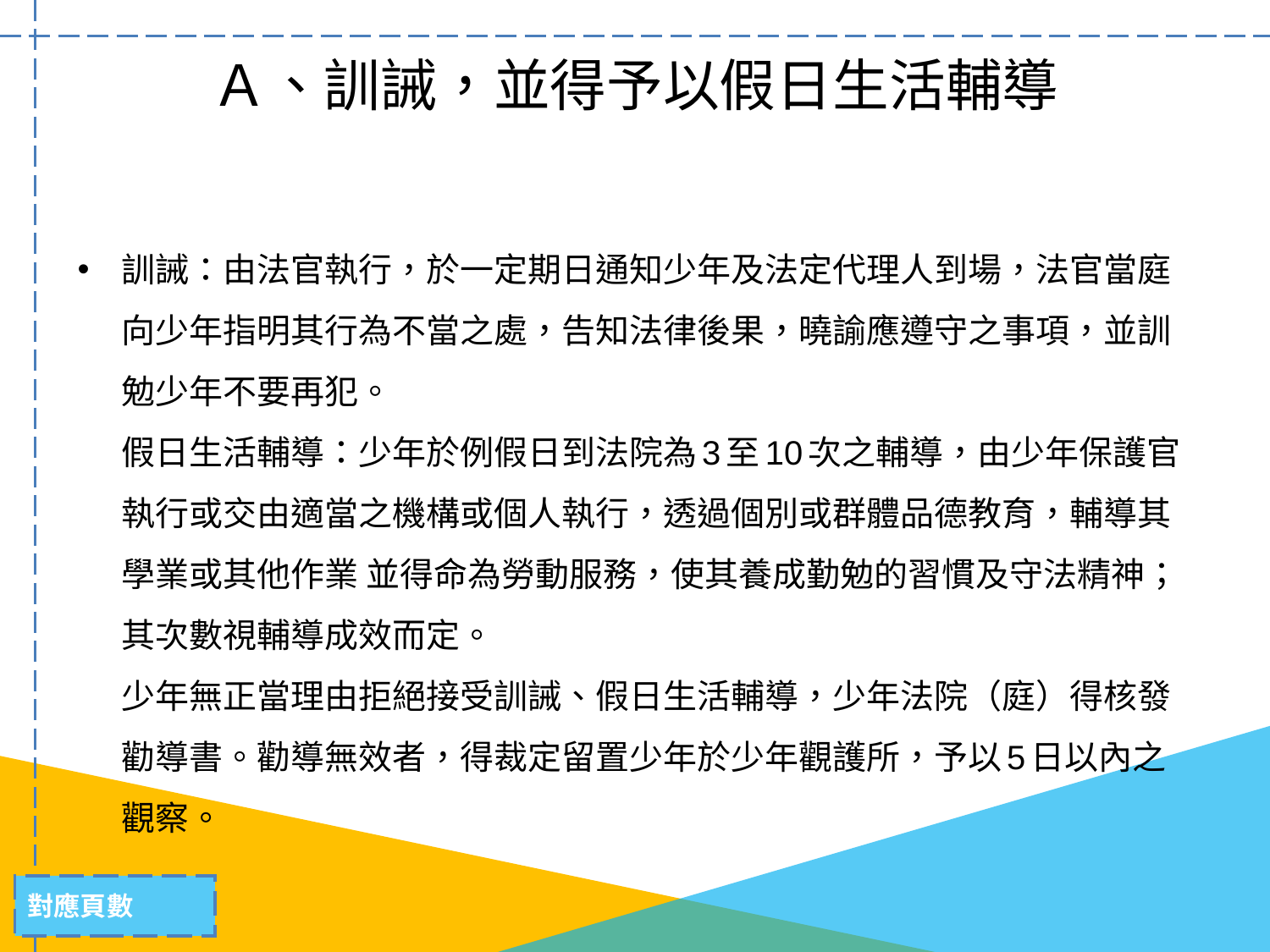

# Ａ、訓誡，並得予以假日生活輔導
訓誡：由法官執行，於一定期日通知少年及法定代理人到場，法官當庭向少年指明其行為不當之處，告知法律後果，曉諭應遵守之事項，並訓勉少年不要再犯。
假日生活輔導：少年於例假日到法院為3至10次之輔導，由少年保護官執行或交由適當之機構或個人執行，透過個別或群體品德教育，輔導其學業或其他作業 並得命為勞動服務，使其養成勤勉的習慣及守法精神；其次數視輔導成效而定。
少年無正當理由拒絕接受訓誡、假日生活輔導，少年法院（庭）得核發勸導書。勸導無效者，得裁定留置少年於少年觀護所，予以5日以內之觀察。